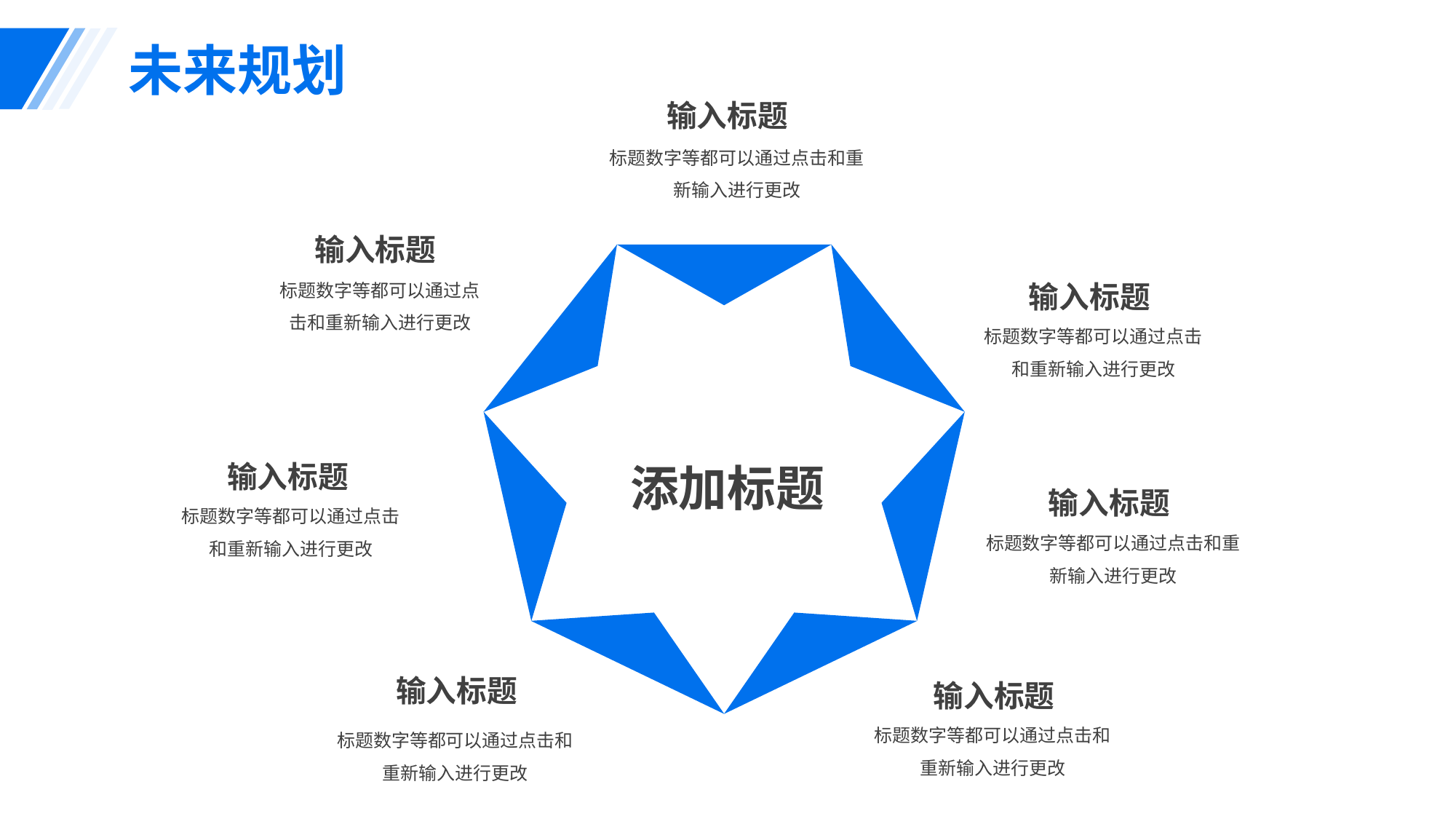

未来规划
输入标题
标题数字等都可以通过点击和重新输入进行更改
输入标题

输入标题
标题数字等都可以通过点击和重新输入进行更改
标题数字等都可以通过点击和重新输入进行更改

添加标题
输入标题
输入标题

标题数字等都可以通过点击和重新输入进行更改
标题数字等都可以通过点击和重新输入进行更改

输入标题
输入标题
标题数字等都可以通过点击和重新输入进行更改
标题数字等都可以通过点击和重新输入进行更改